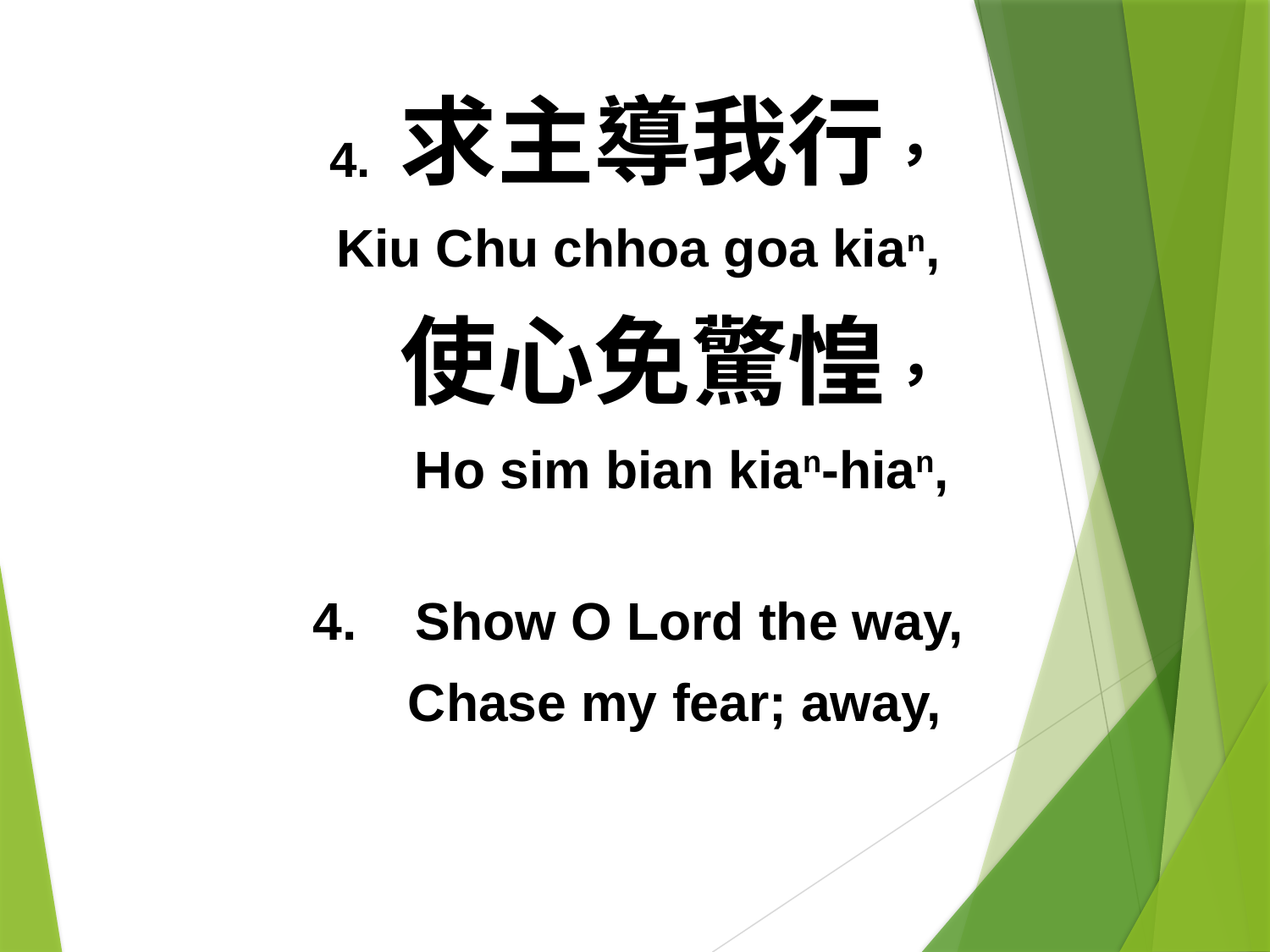

4. 求主導我行，
Kiu Chu chhoa goa kian,
  使心免驚惶，
      Ho sim bian kian-hian,

4.    Show O Lord the way,
     Chase my fear; away,